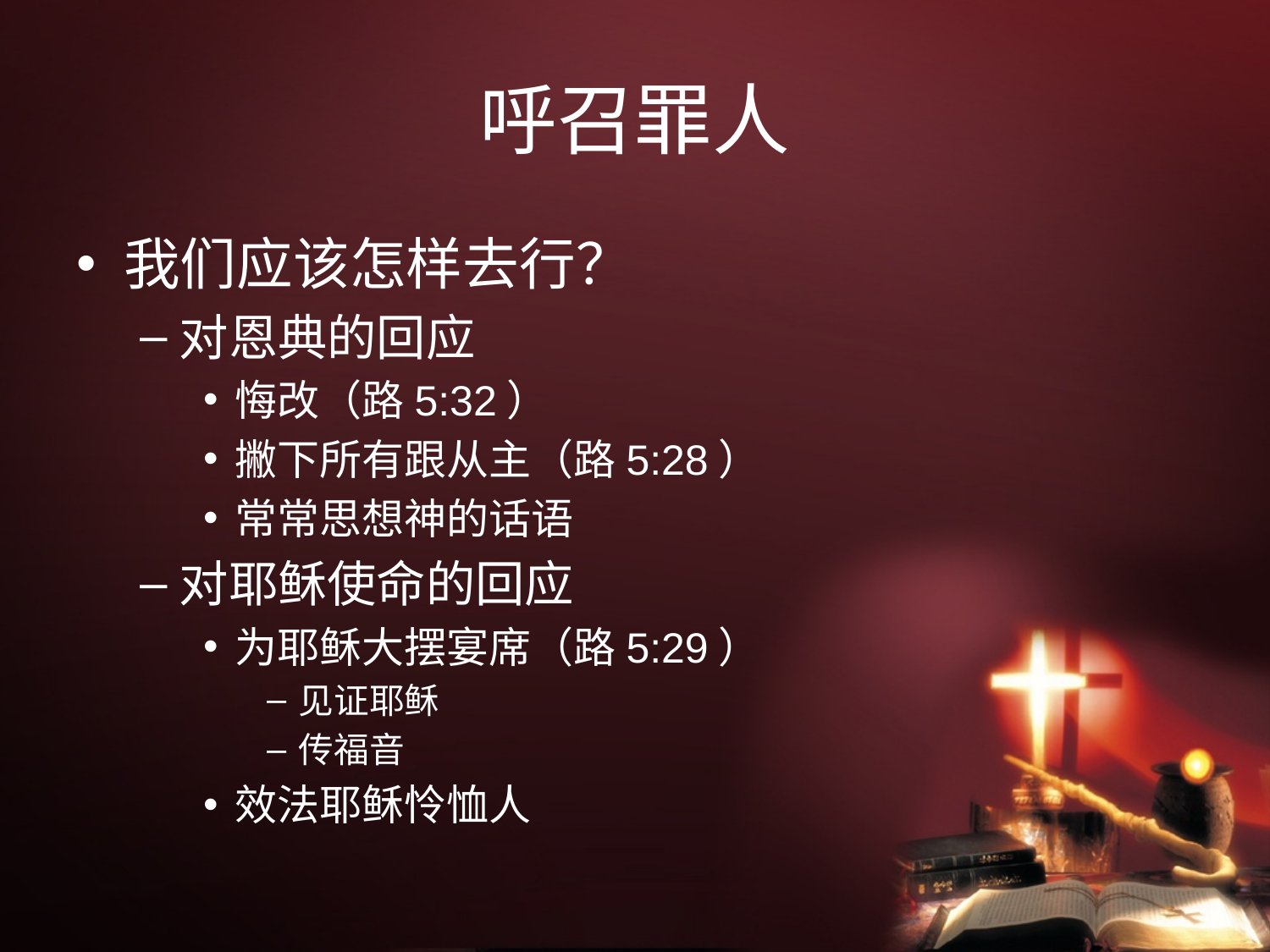

# 呼召罪人
我们应该怎样去行？
对恩典的回应
悔改（路5:32）
撇下所有跟从主（路5:28）
常常思想神的话语
对耶稣使命的回应
为耶稣大摆宴席（路5:29）
见证耶稣
传福音
效法耶稣怜恤人